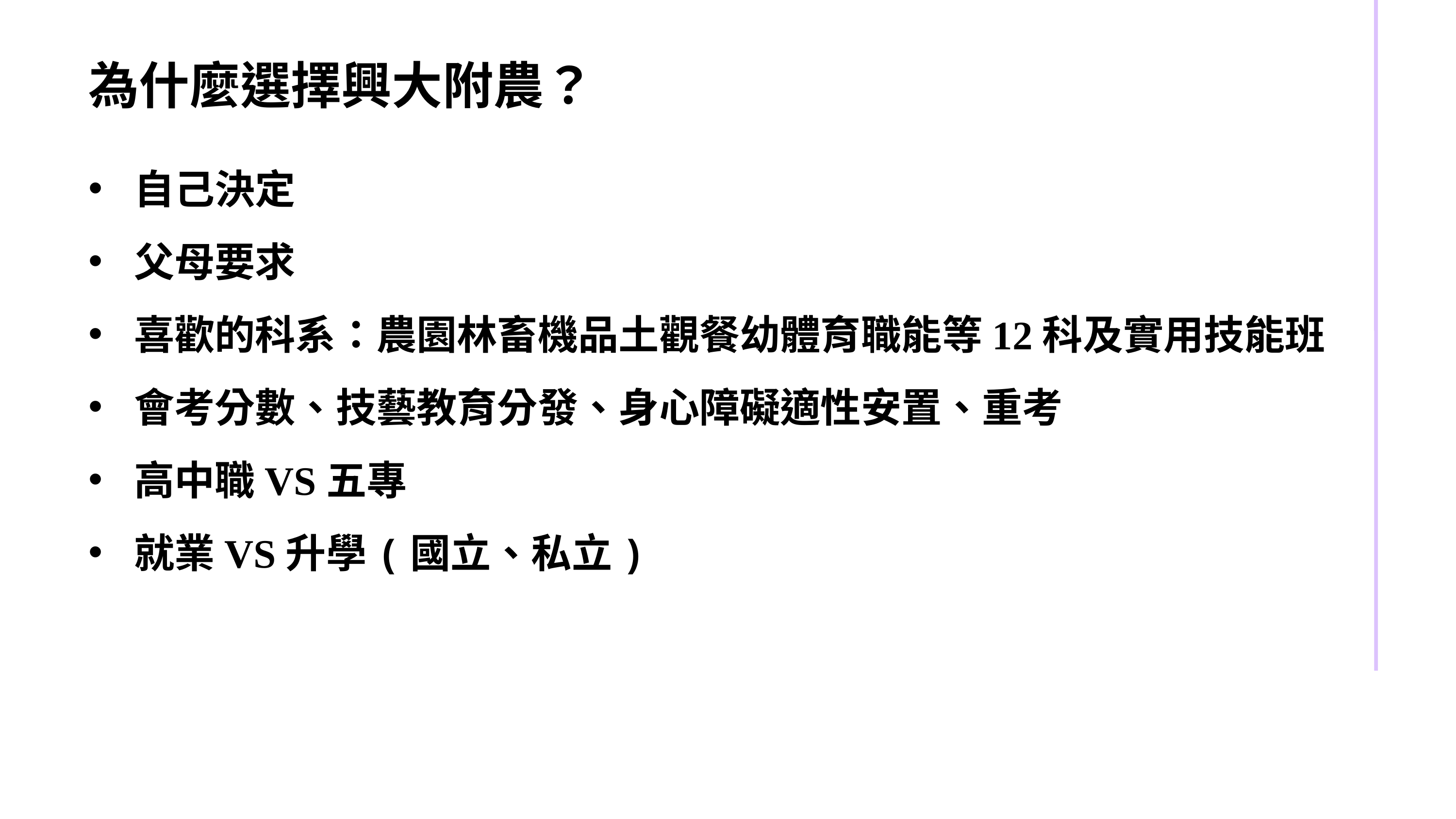

為什麼選擇興大附農？
自己決定
父母要求
喜歡的科系：農園林畜機品土觀餐幼體育職能等12科及實用技能班
會考分數、技藝教育分發、身心障礙適性安置、重考
高中職VS五專
就業VS升學(國立、私立)